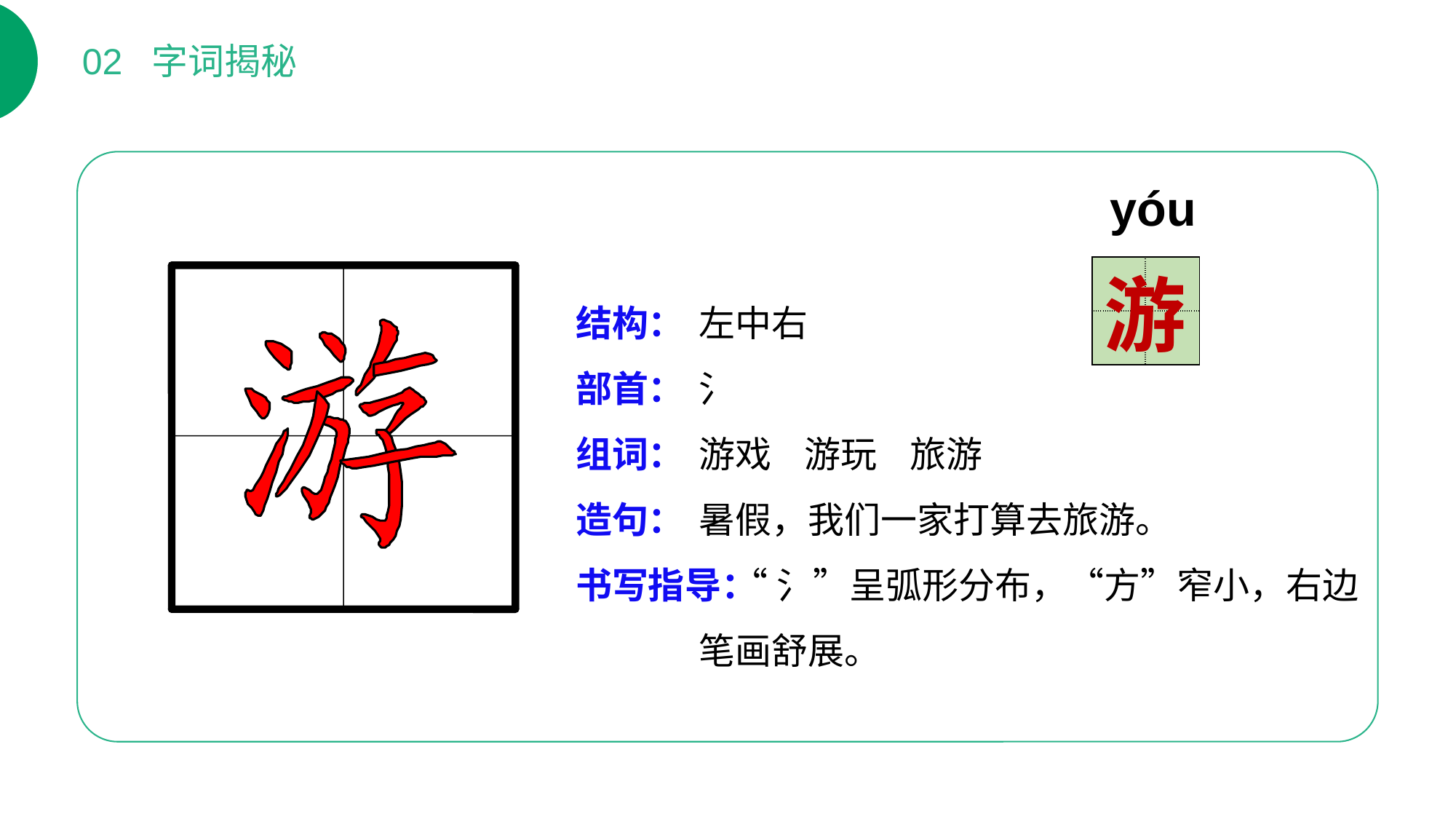

02  字词揭秘
yóu
|  |  |
| --- | --- |
|  |  |
游

结构：
部首：
组词：
造句：
书写指导：
左中右
氵
游戏    游玩    旅游
暑假，我们一家打算去旅游。
    “氵”呈弧形分布，“方”窄小，右边笔画舒展。